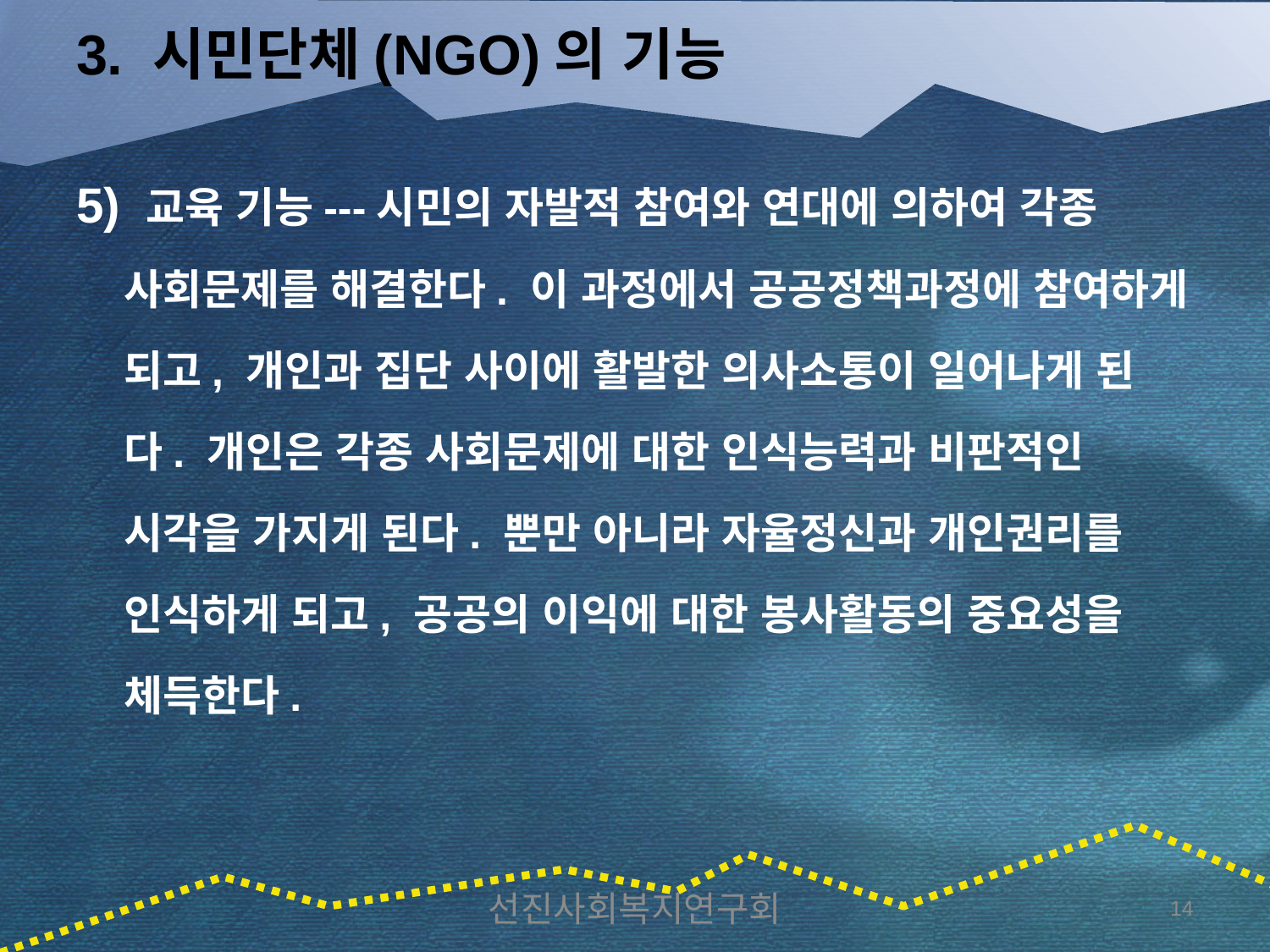

# 3. 시민단체(NGO)의 기능
5) 교육 기능---시민의 자발적 참여와 연대에 의하여 각종 사회문제를 해결한다. 이 과정에서 공공정책과정에 참여하게 되고, 개인과 집단 사이에 활발한 의사소통이 일어나게 된다. 개인은 각종 사회문제에 대한 인식능력과 비판적인 시각을 가지게 된다. 뿐만 아니라 자율정신과 개인권리를 인식하게 되고, 공공의 이익에 대한 봉사활동의 중요성을 체득한다.

선진사회복지연구회
14